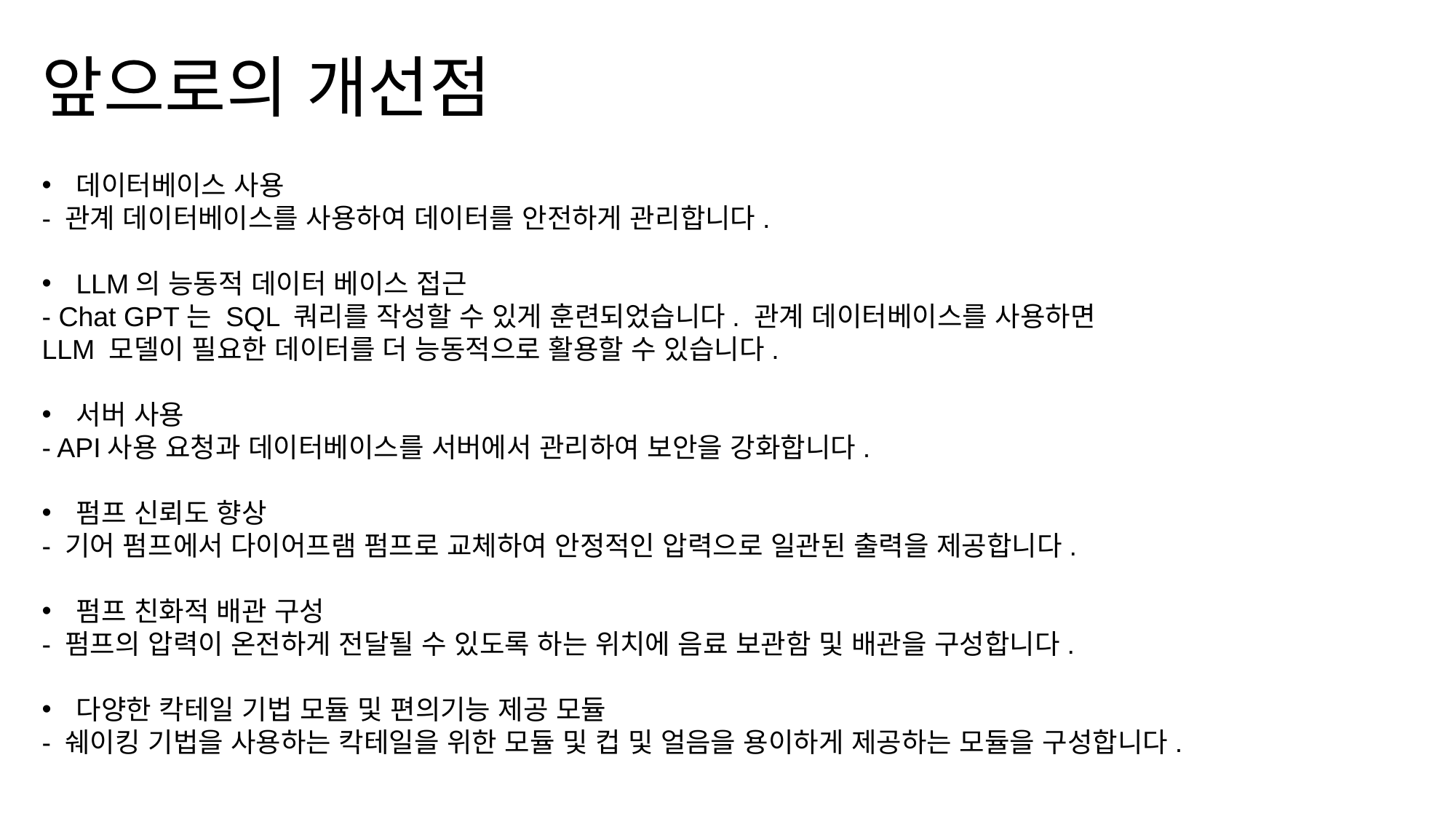

# 앞으로의 개선점

데이터베이스 사용
- 관계 데이터베이스를 사용하여 데이터를 안전하게 관리합니다.

LLM의 능동적 데이터 베이스 접근
- Chat GPT는 SQL 쿼리를 작성할 수 있게 훈련되었습니다. 관계 데이터베이스를 사용하면
LLM 모델이 필요한 데이터를 더 능동적으로 활용할 수 있습니다.

서버 사용
- API사용 요청과 데이터베이스를 서버에서 관리하여 보안을 강화합니다.

펌프 신뢰도 향상
- 기어 펌프에서 다이어프램 펌프로 교체하여 안정적인 압력으로 일관된 출력을 제공합니다.

펌프 친화적 배관 구성
- 펌프의 압력이 온전하게 전달될 수 있도록 하는 위치에 음료 보관함 및 배관을 구성합니다.

다양한 칵테일 기법 모듈 및 편의기능 제공 모듈
- 쉐이킹 기법을 사용하는 칵테일을 위한 모듈 및 컵 및 얼음을 용이하게 제공하는 모듈을 구성합니다.